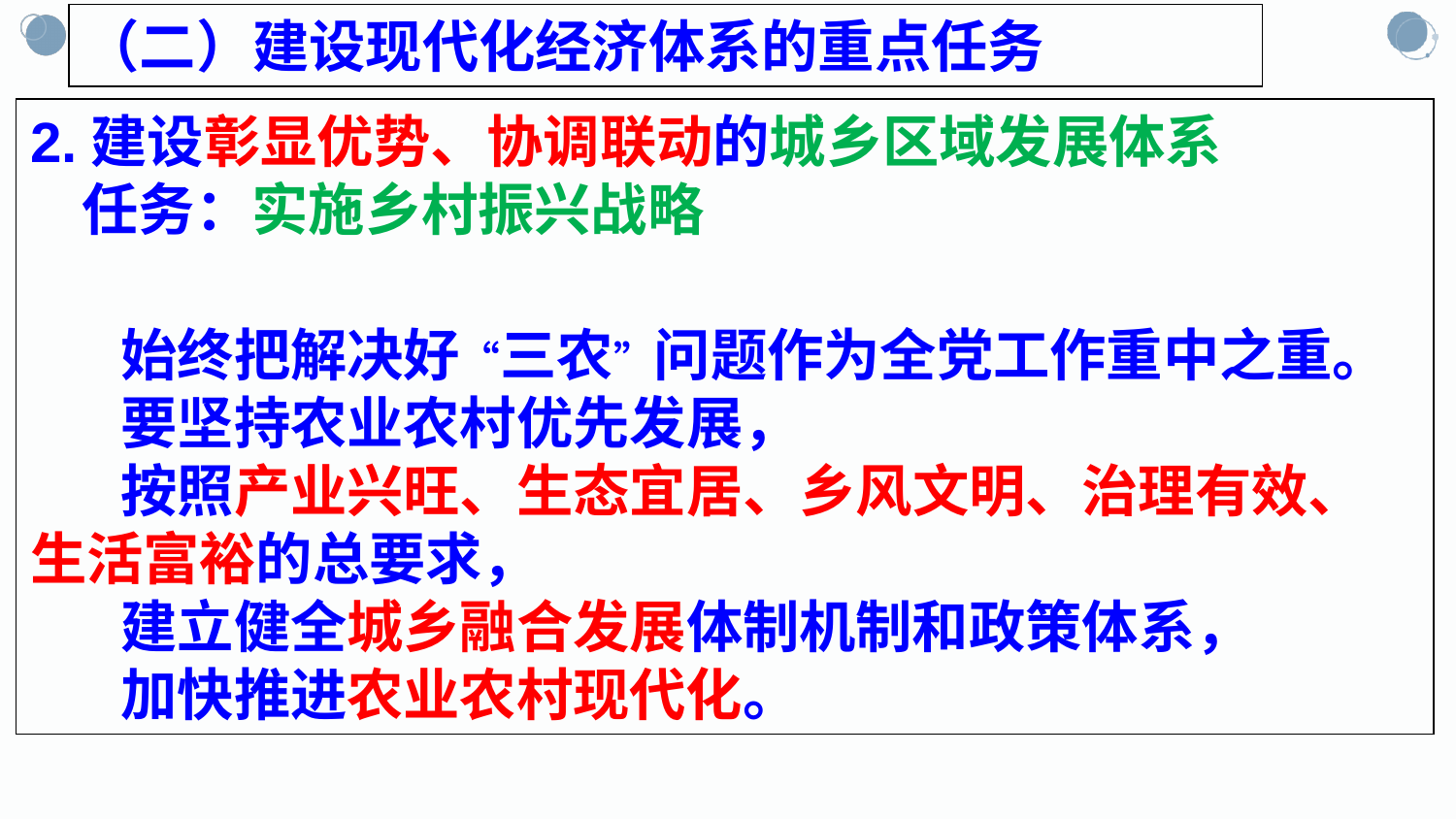

（二）建设现代化经济体系的重点任务
2.建设彰显优势、协调联动的城乡区域发展体系
   任务：实施乡村振兴战略

      始终把解决好“三农”问题作为全党工作重中之重。
      要坚持农业农村优先发展，
      按照产业兴旺、生态宜居、乡风文明、治理有效、
生活富裕的总要求，
      建立健全城乡融合发展体制机制和政策体系，
      加快推进农业农村现代化。